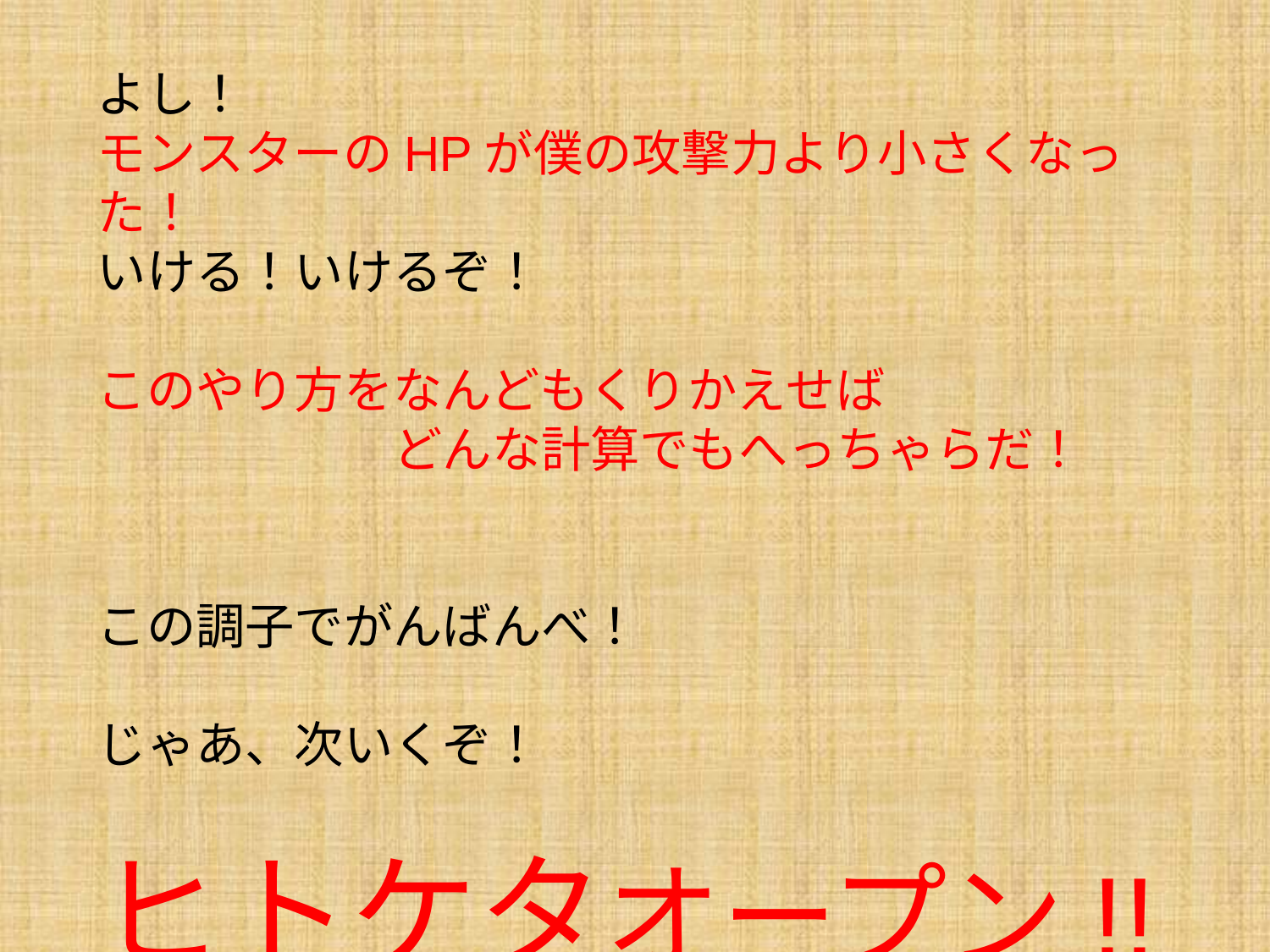

よし！
モンスターのHPが僕の攻撃力より小さくなった！
いける！いけるぞ！

このやり方をなんどもくりかえせば
　　　　　　どんな計算でもへっちゃらだ！

この調子でがんばんべ！

じゃあ、次いくぞ！

ヒトケタオープン!!